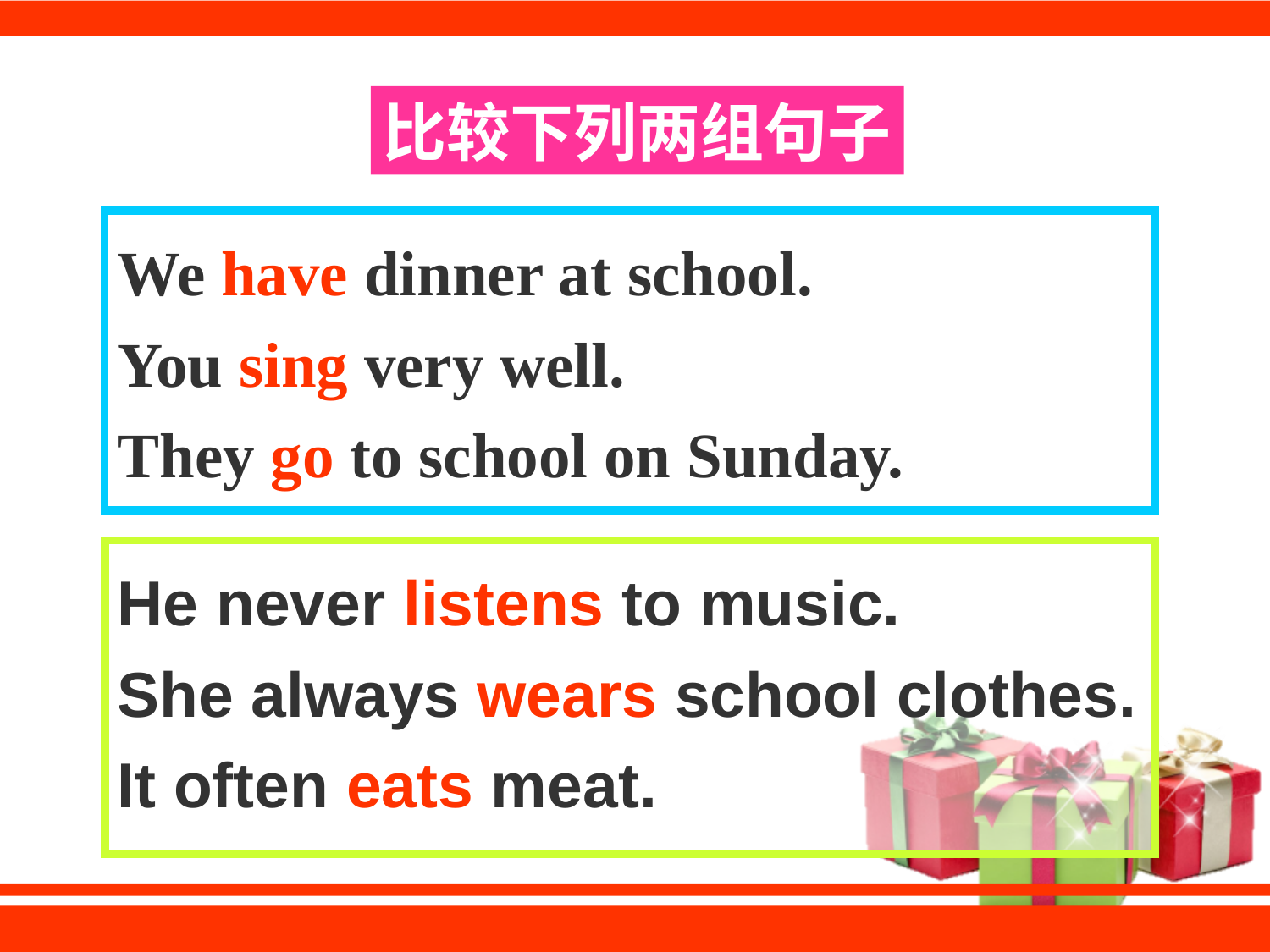

比较下列两组句子
We have dinner at school.
You sing very well.
They go to school on Sunday.
He never listens to music.
She always wears school clothes.
It often eats meat.